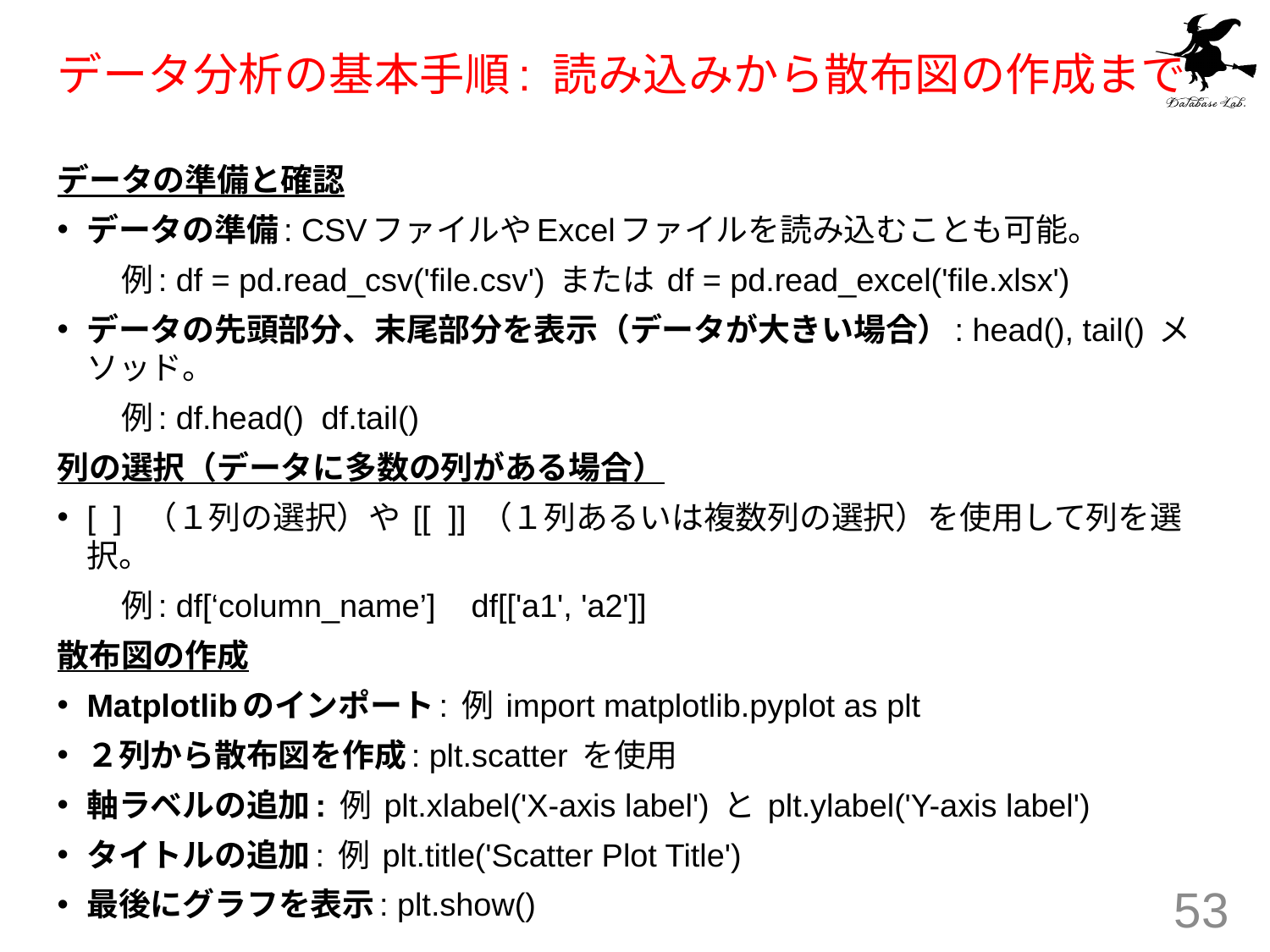

# データ分析の基本手順: 読み込みから散布図の作成まで
データの準備と確認
データの準備: CSVファイルやExcelファイルを読み込むことも可能。
　　例: df = pd.read_csv('file.csv') または df = pd.read_excel('file.xlsx')
データの先頭部分、末尾部分を表示（データが大きい場合）: head(), tail() メソッド。
　　例: df.head()  df.tail()
列の選択（データに多数の列がある場合）
[  ]  （１列の選択）や [[  ]] （１列あるいは複数列の選択）を使用して列を選択。
　　例: df[‘column_name’]    df[['a1', 'a2']]
散布図の作成
Matplotlibのインポート: 例 import matplotlib.pyplot as plt
２列から散布図を作成: plt.scatter を使用
軸ラベルの追加: 例 plt.xlabel('X-axis label') と plt.ylabel('Y-axis label')
タイトルの追加: 例 plt.title('Scatter Plot Title')
最後にグラフを表示: plt.show()
53